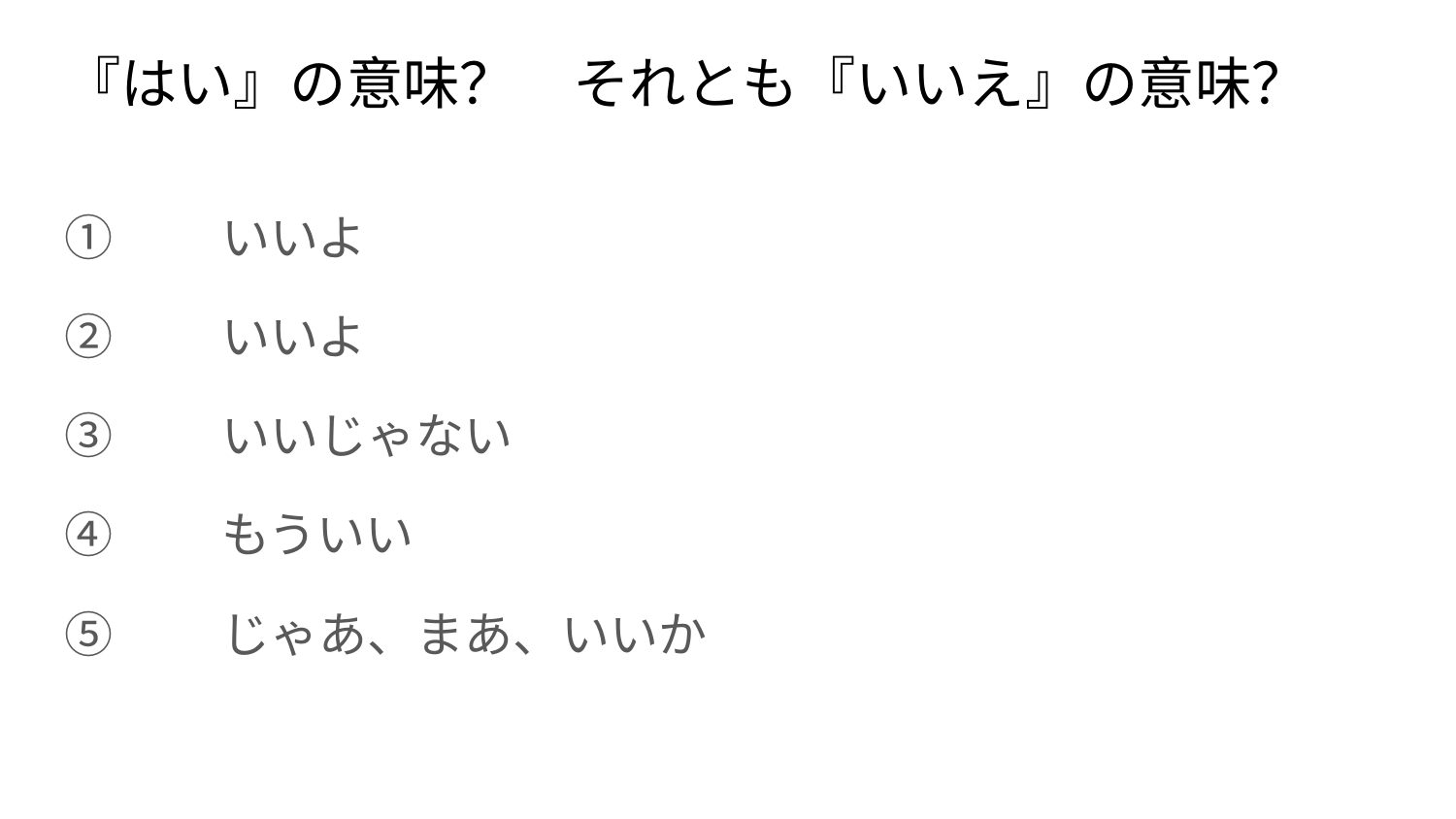

# 『はい』の意味？　それとも『いいえ』の意味？
①　　いいよ
②　　いいよ
③　　いいじゃない
④　　もういい
⑤　　じゃあ、まあ、いいか